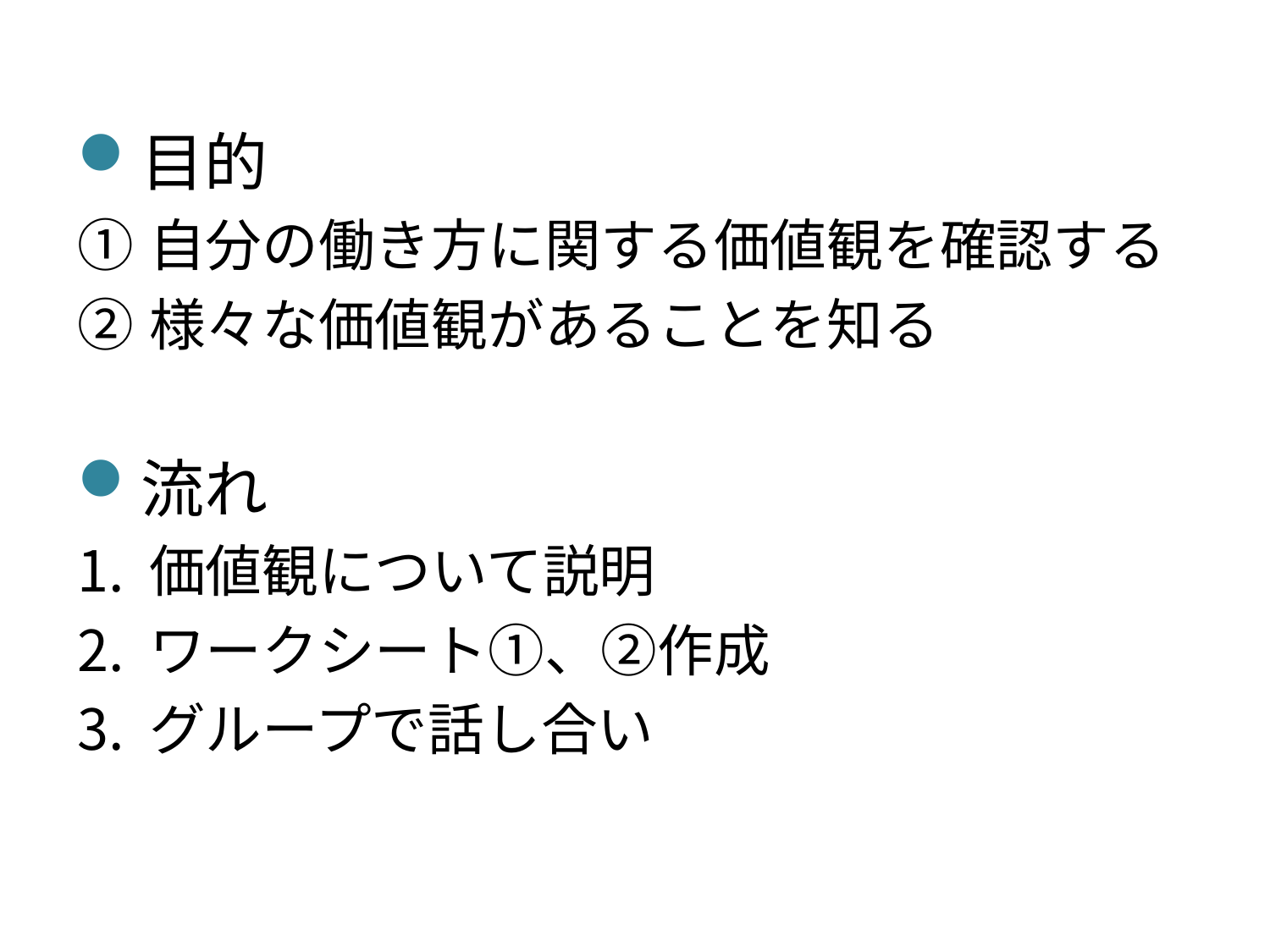

目的
自分の働き方に関する価値観を確認する
様々な価値観があることを知る

流れ
価値観について説明
ワークシート①、②作成
グループで話し合い